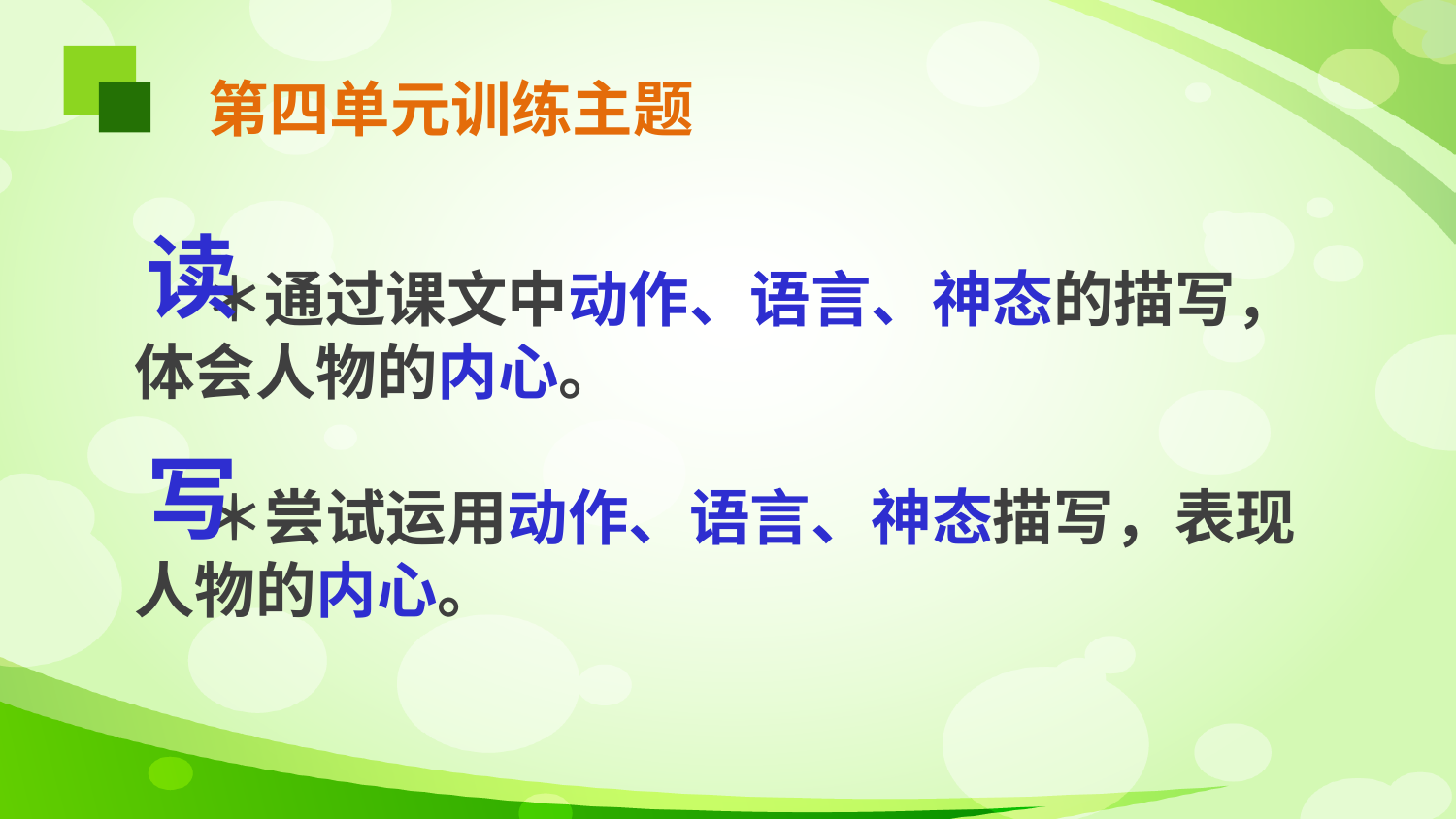

第四单元训练主题
读
    ＊通过课文中动作、语言、神态的描写，体会人物的内心。

    ＊尝试运用动作、语言、神态描写，表现人物的内心。
写